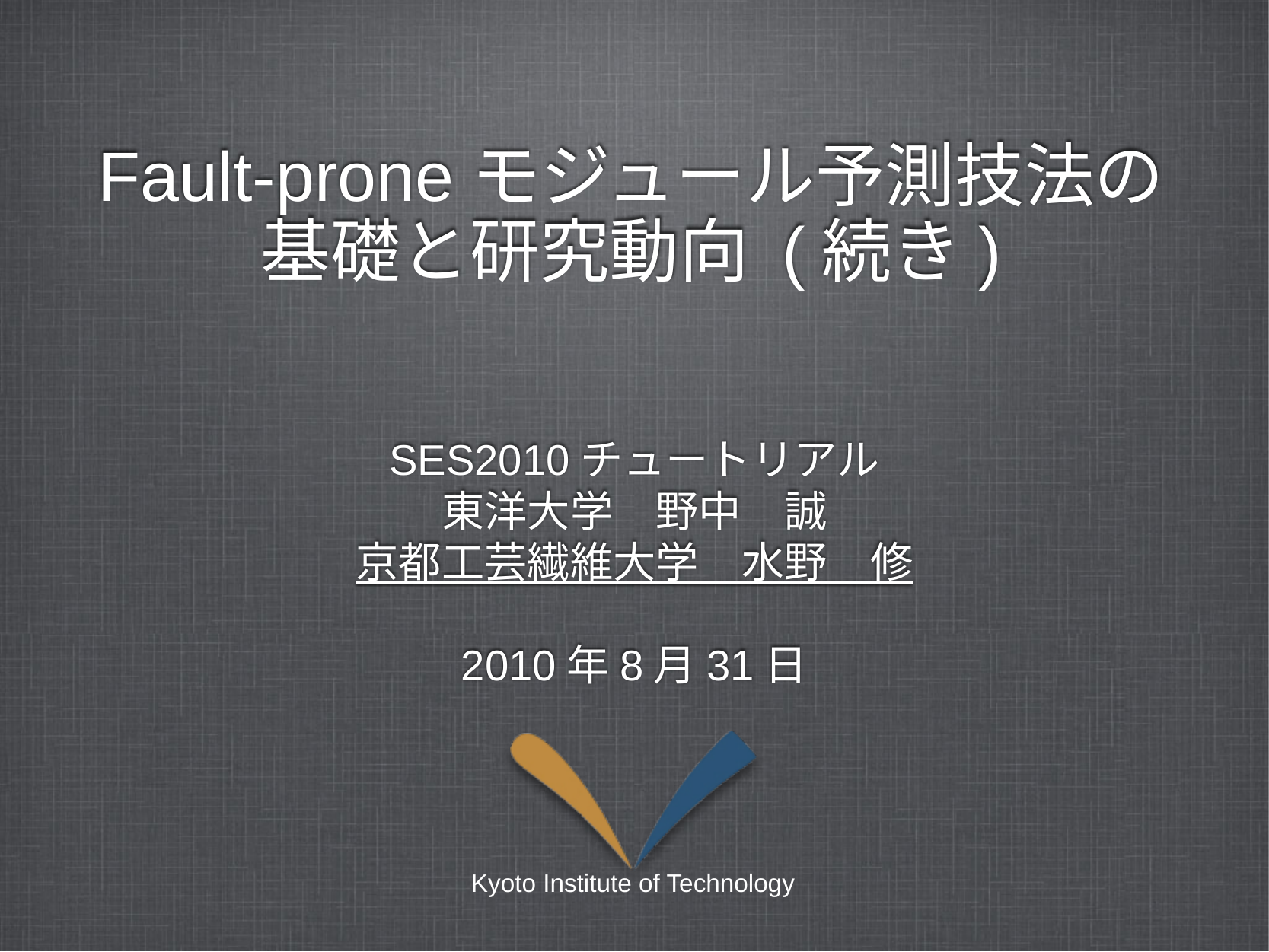

# Fault-proneモジュール予測技法の 基礎と研究動向 (続き)
SES2010チュートリアル
東洋大学　野中　誠
京都工芸繊維大学　水野　修

2010年8月31日